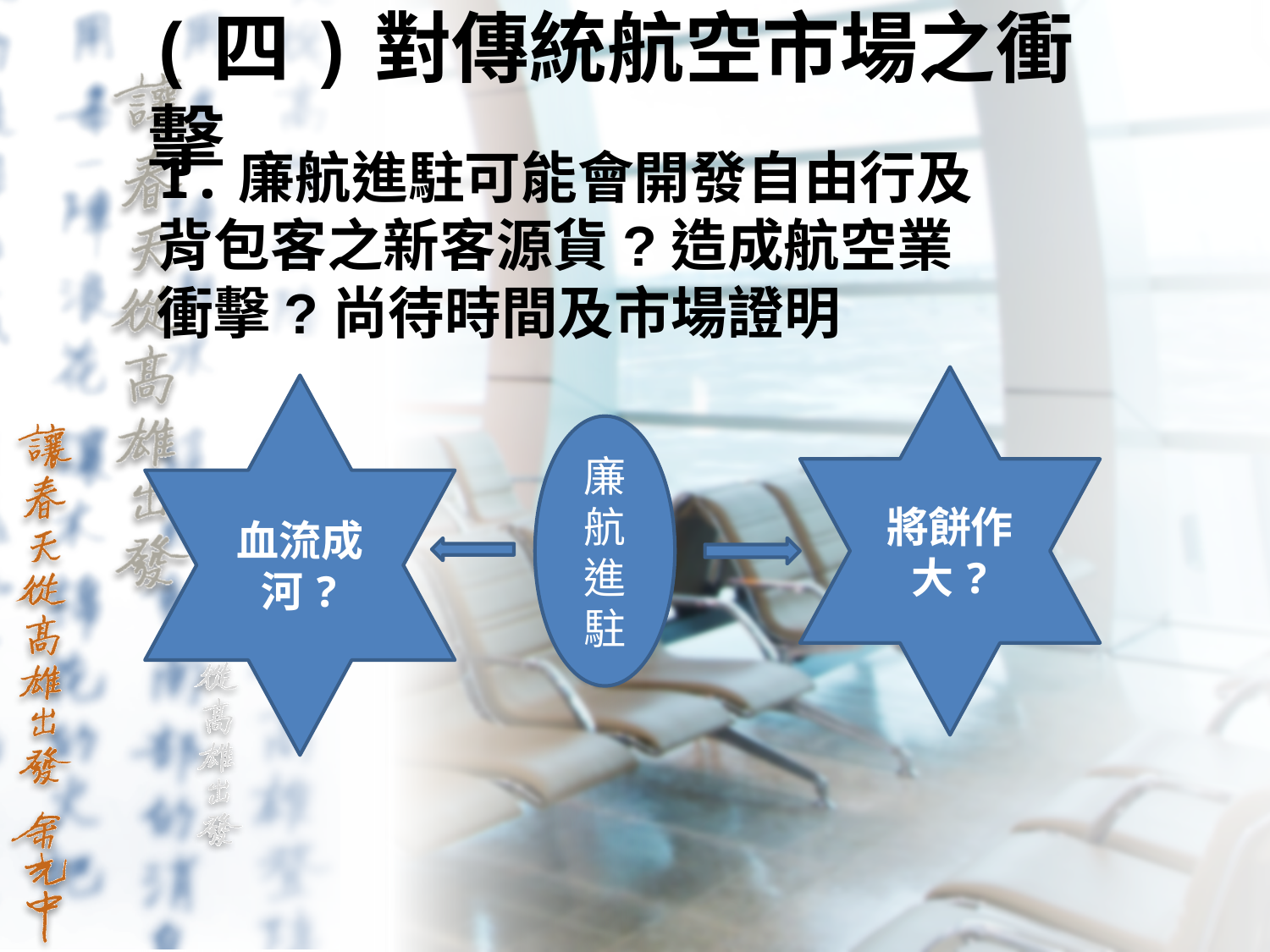

# (四)對傳統航空市場之衝擊
1.廉航進駐可能會開發自由行及背包客之新客源貨?造成航空業衝擊?尚待時間及市場證明
將餅作大?
血流成河?
廉航進駐